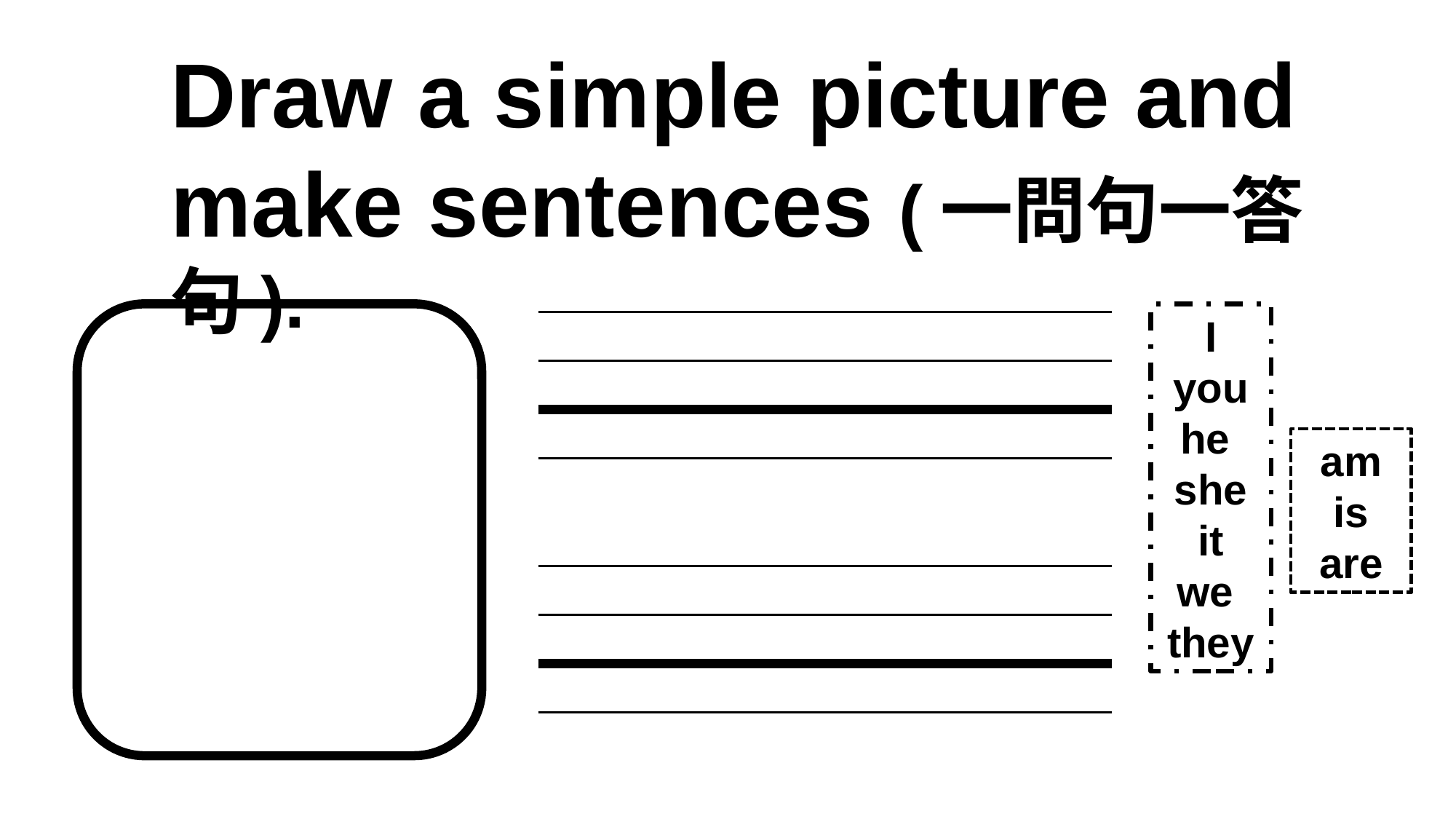

Draw a simple picture and
make sentences (一問句一答句).
Draw a simple picture and make sentences.

I
you
he
she
it
we
they
am
is
are